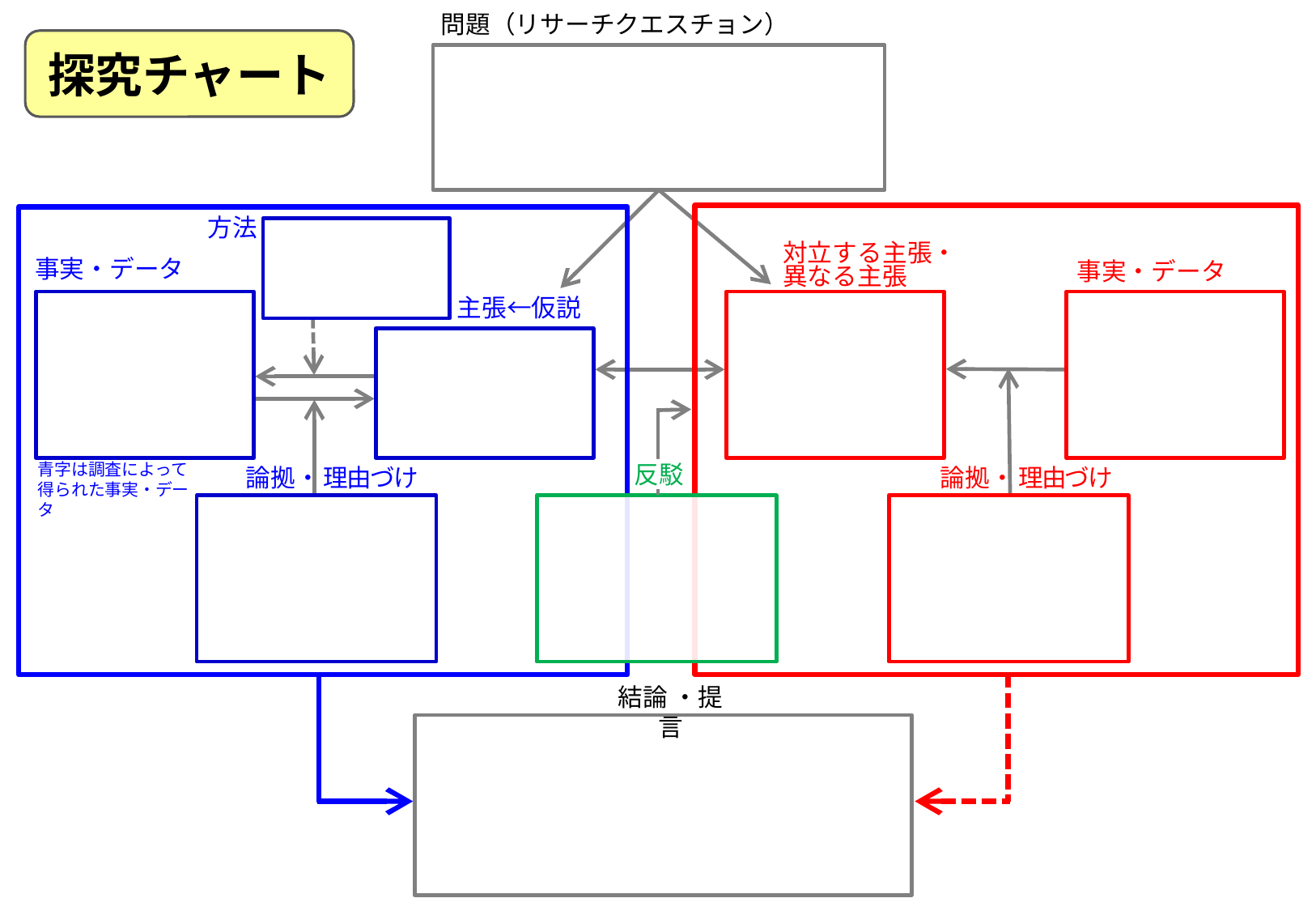

問題（リサーチクエスチョン）
探究チャート

方法

対立する主張・
異なる主張
事実・データ
事実・データ
主張←仮説

青字は調査によって得られた事実・データ
論拠・理由づけ
論拠・理由づけ
反駁

結論・提言